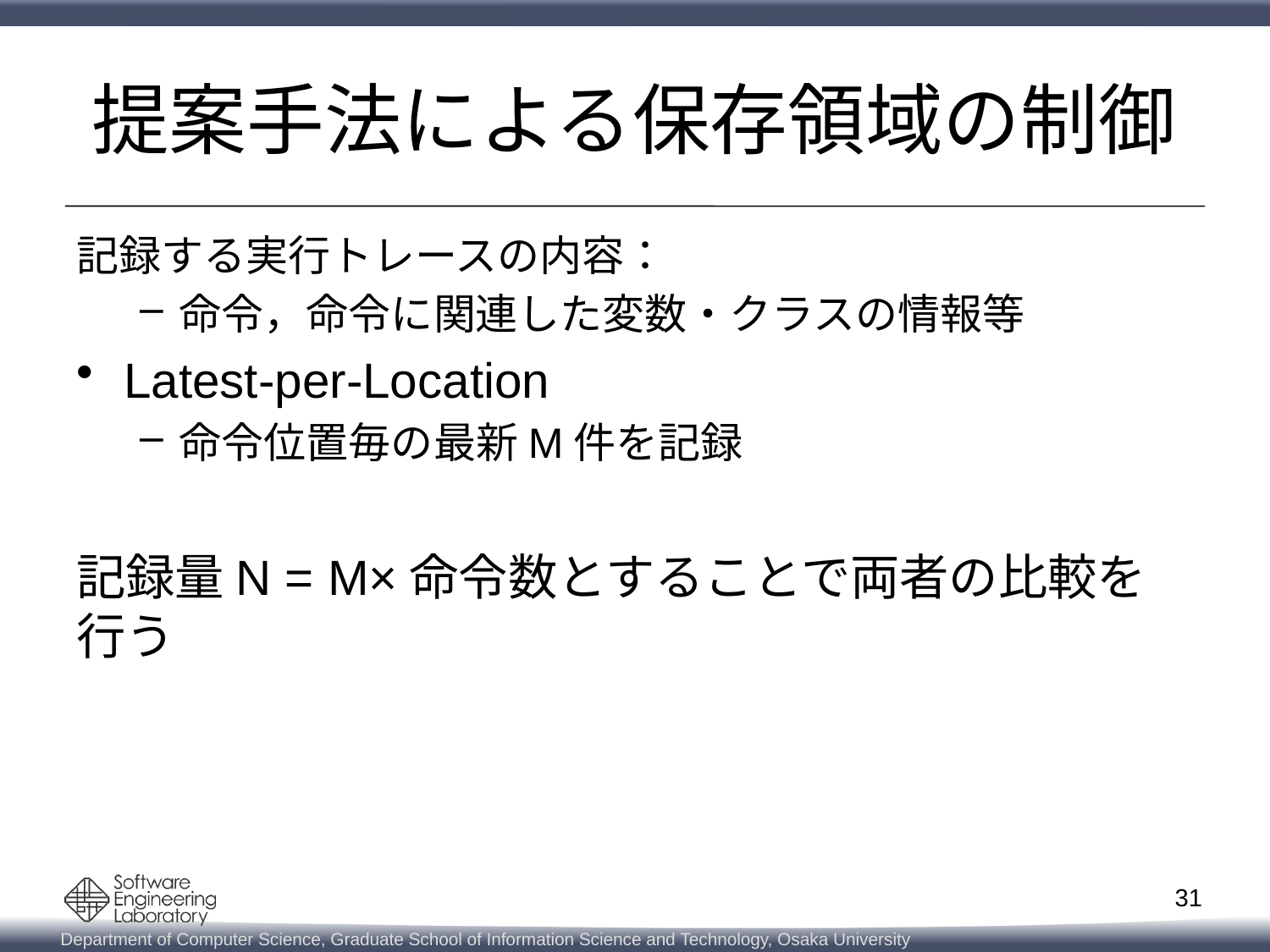

# 提案手法による保存領域の制御
記録する実行トレースの内容：
命令，命令に関連した変数・クラスの情報等
Latest-per-Location
命令位置毎の最新M件を記録

記録量N = M×命令数とすることで両者の比較を行う

31